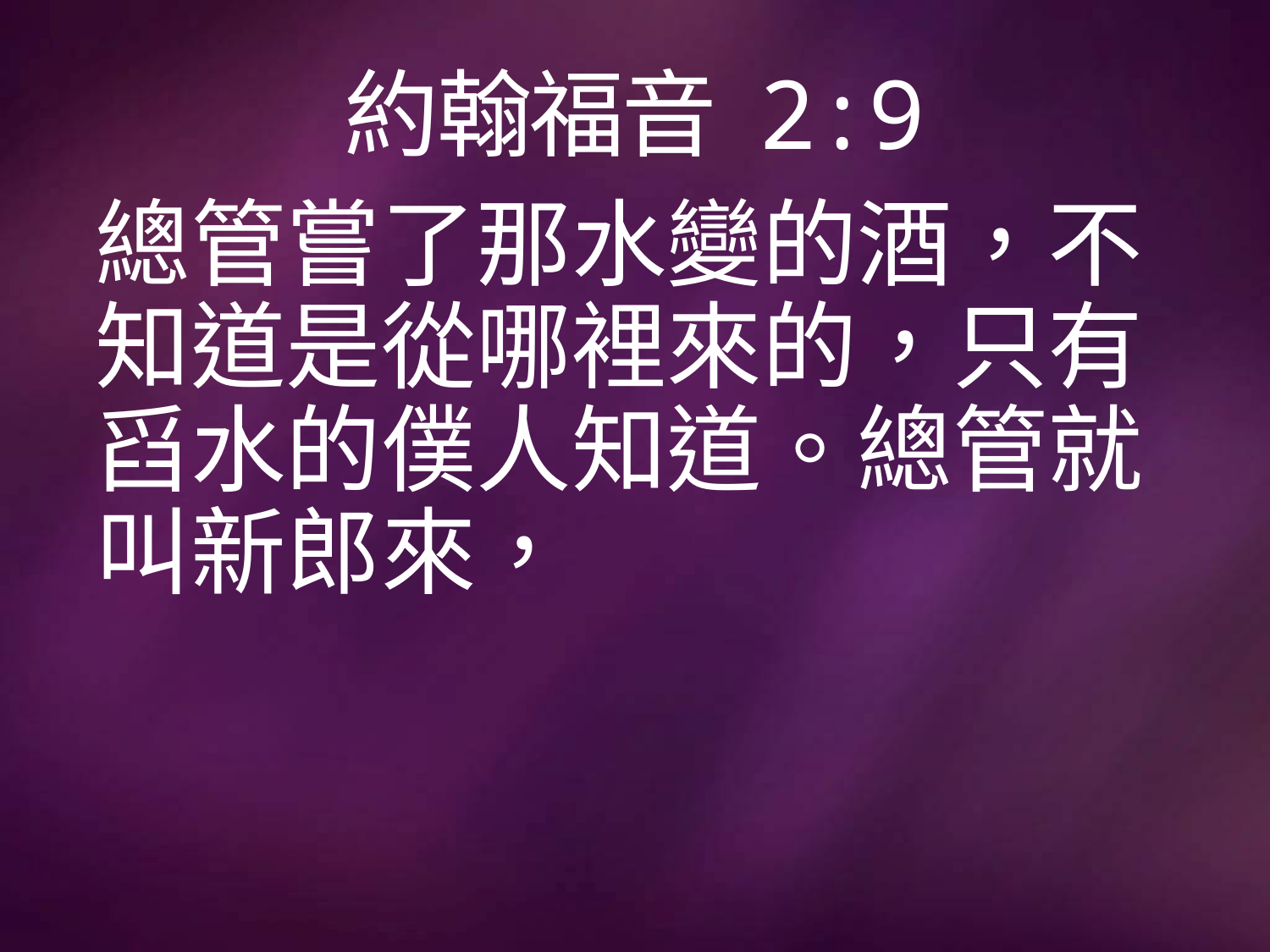

# 約翰福音 2:9
總管嘗了那水變的酒，不知道是從哪裡來的，只有舀水的僕人知道。總管就叫新郎來，